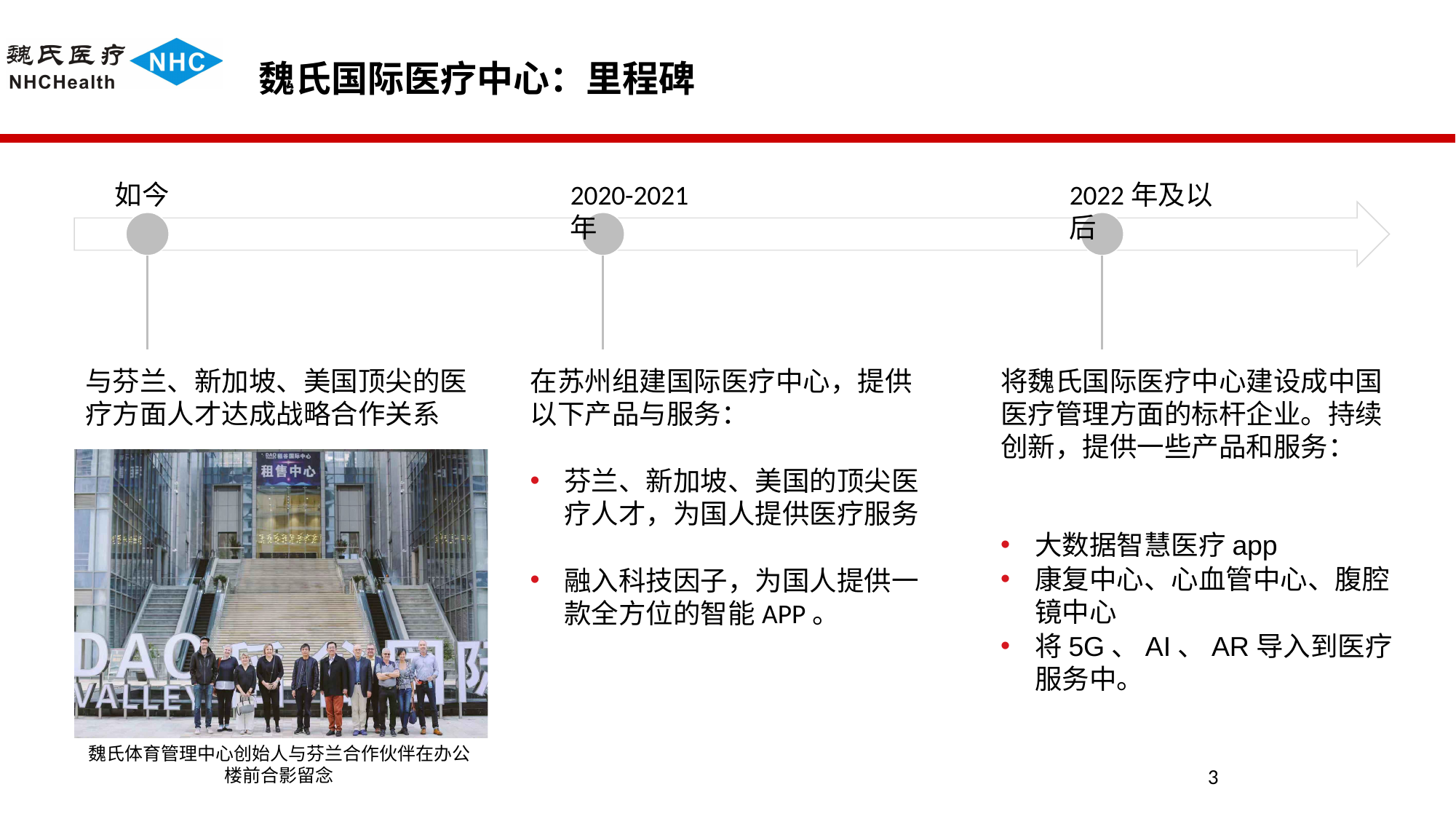

魏氏国际医疗中心：里程碑
如今
2020-2021年
2022年及以后

与芬兰、新加坡、美国顶尖的医疗方面人才达成战略合作关系
在苏州组建国际医疗中心，提供以下产品与服务：

芬兰、新加坡、美国的顶尖医疗人才，为国人提供医疗服务

融入科技因子，为国人提供一款全方位的智能APP。
将魏氏国际医疗中心建设成中国医疗管理方面的标杆企业。持续创新，提供一些产品和服务：

大数据智慧医疗app
康复中心、心血管中心、腹腔镜中心
将5G、AI、AR导入到医疗服务中。
魏氏体育管理中心创始人与芬兰合作伙伴在办公 楼前合影留念
3